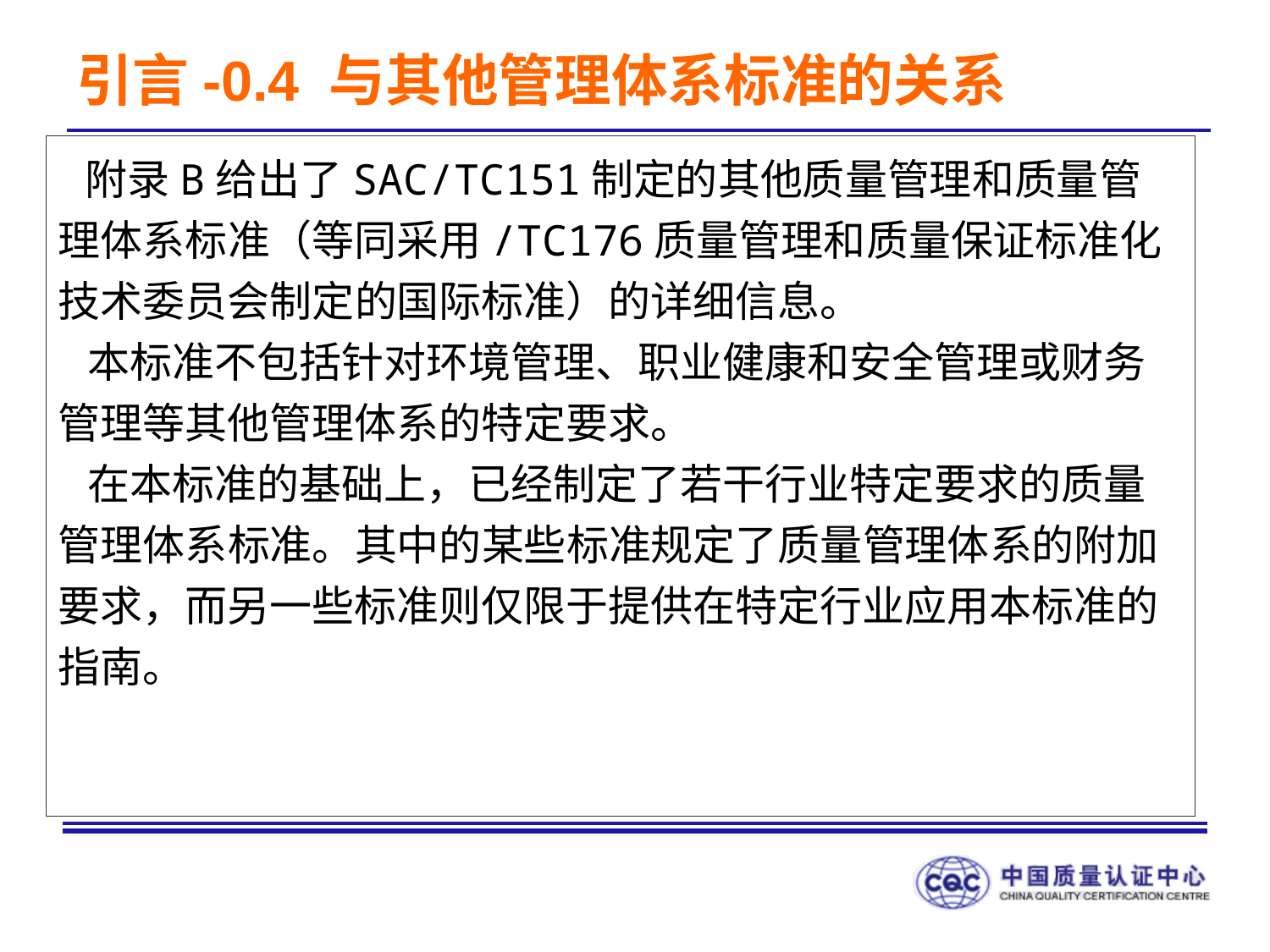

引言-0.4 与其他管理体系标准的关系
   附录B给出了SAC/TC151制定的其他质量管理和质量管理体系标准（等同采用/TC176质量管理和质量保证标准化技术委员会制定的国际标准）的详细信息。
  本标准不包括针对环境管理、职业健康和安全管理或财务管理等其他管理体系的特定要求。
  在本标准的基础上，已经制定了若干行业特定要求的质量管理体系标准。其中的某些标准规定了质量管理体系的附加要求，而另一些标准则仅限于提供在特定行业应用本标准的指南。